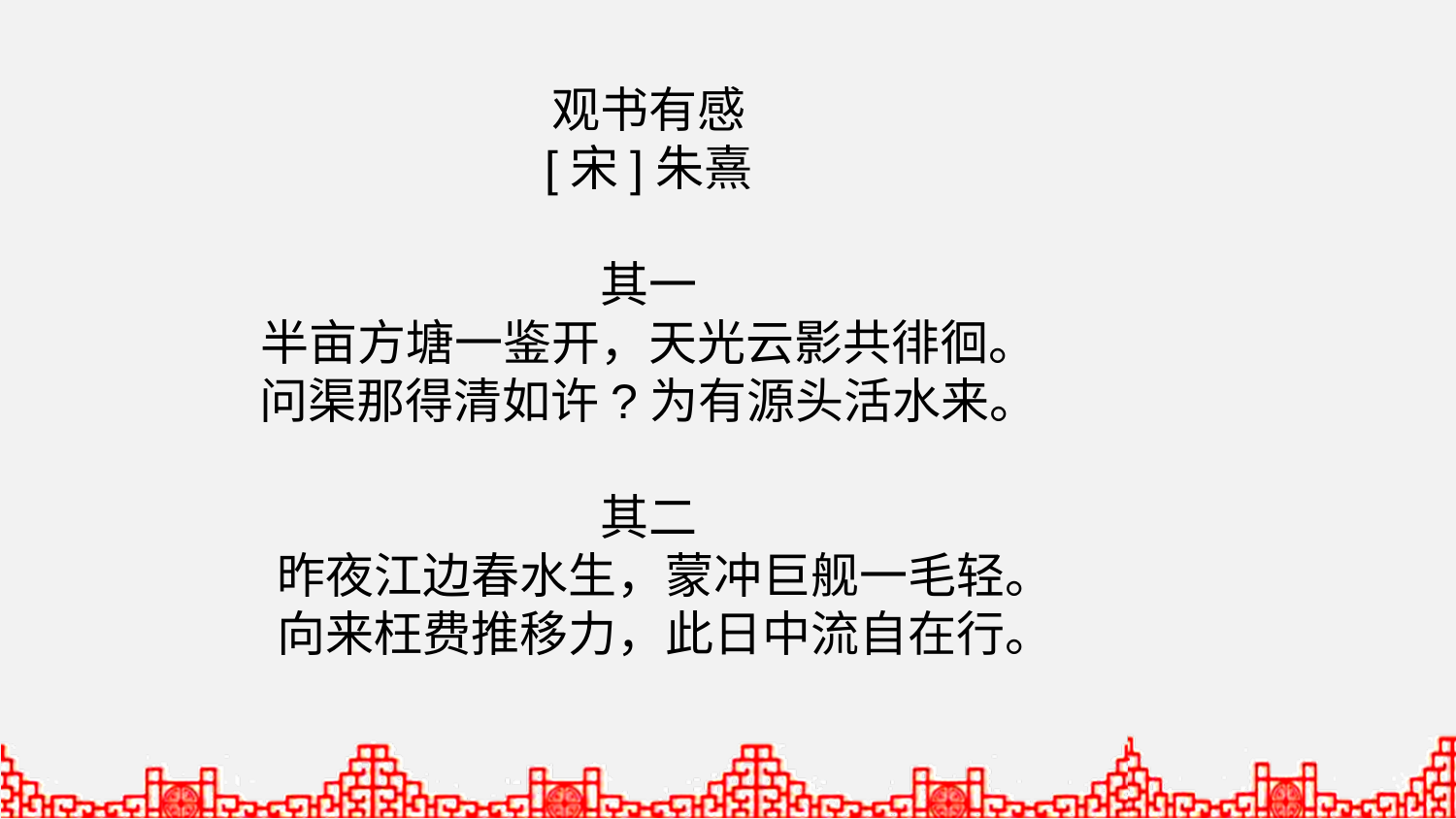

观书有感
[宋]朱熹

其一
半亩方塘一鉴开，天光云影共徘徊。
问渠那得清如许?为有源头活水来。

其二
  昨夜江边春水生，蒙冲巨舰一毛轻。
  向来枉费推移力，此日中流自在行。